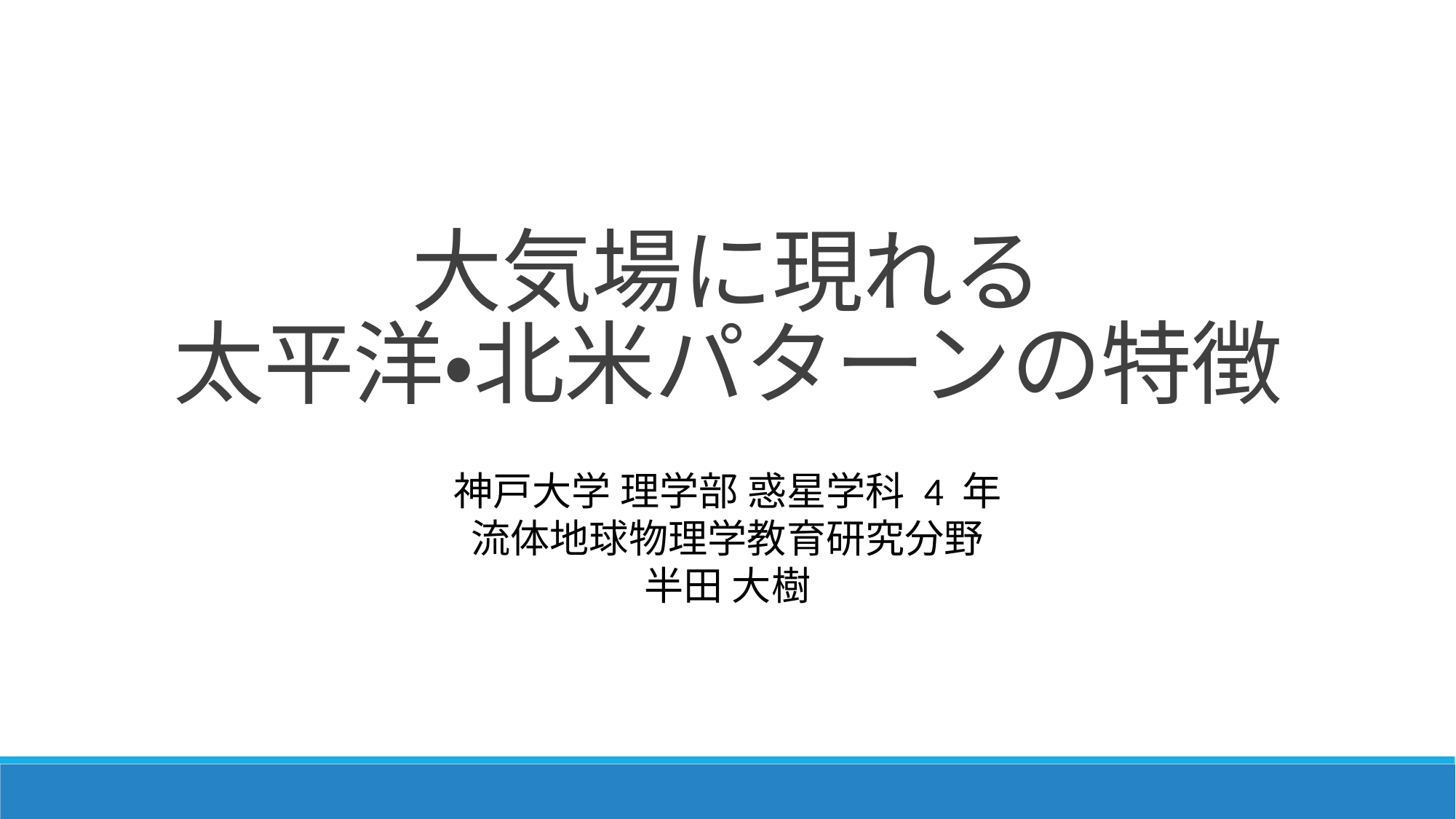

大気場に現れる
太平洋・北米パターンの特徴
神戸大学 理学部 惑星学科 4 年
流体地球物理学教育研究分野
半田 大樹